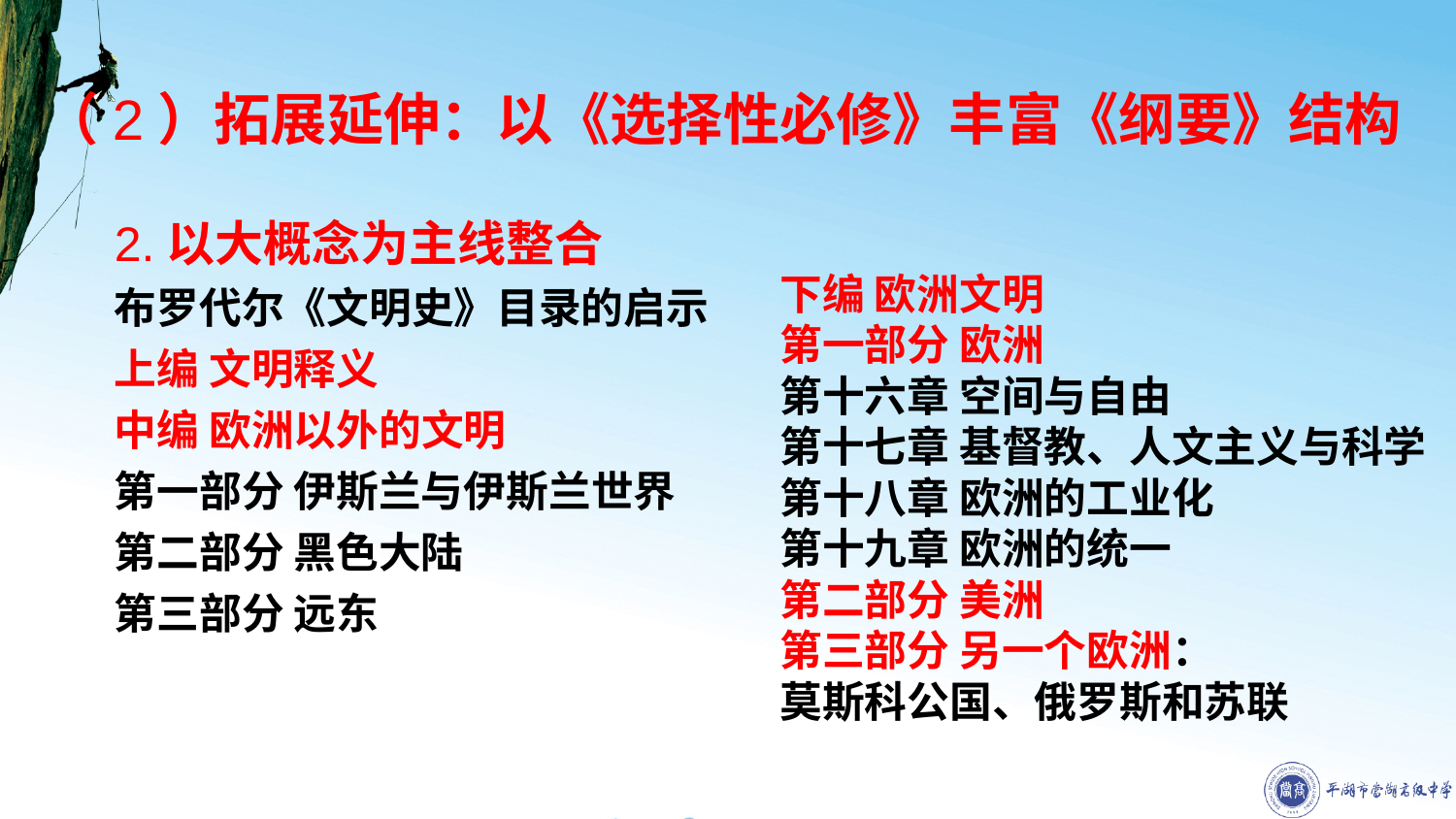

# （2）拓展延伸：以《选择性必修》丰富《纲要》结构

2.以大概念为主线整合
布罗代尔《文明史》目录的启示
上编 文明释义
中编 欧洲以外的文明
第一部分 伊斯兰与伊斯兰世界
第二部分 黑色大陆
第三部分 远东

下编 欧洲文明
第一部分 欧洲
第十六章 空间与自由
第十七章 基督教、人文主义与科学
第十八章 欧洲的工业化
第十九章 欧洲的统一
第二部分 美洲
第三部分 另一个欧洲：
莫斯科公国、俄罗斯和苏联